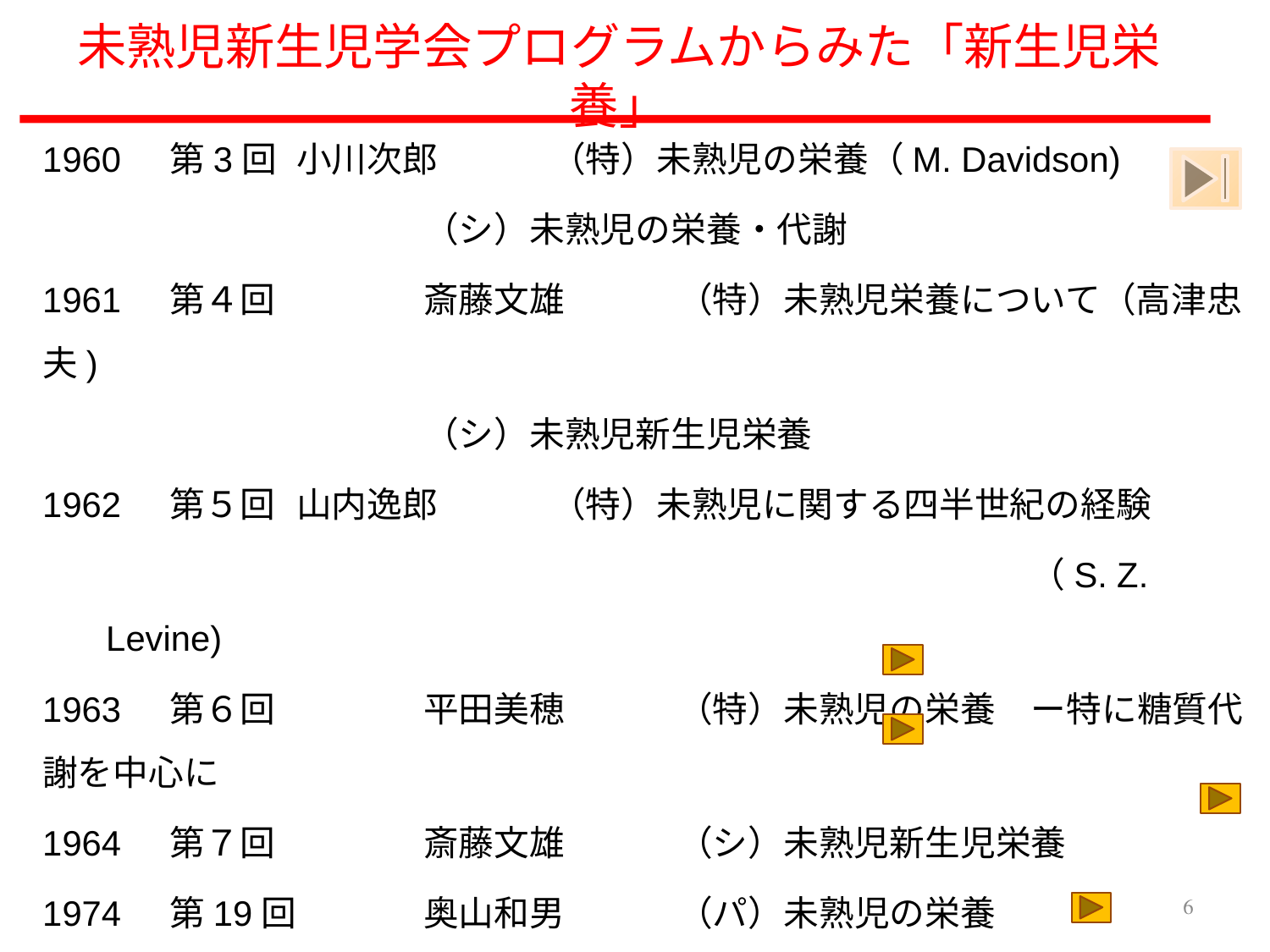

# 未熟児新生児学会プログラムからみた「新生児栄養」
1960	第3回	小川次郎　	（特）未熟児の栄養（M. Davidson)
			（シ）未熟児の栄養・代謝
1961　	第４回　	斎藤文雄	（特）未熟児栄養について（高津忠夫)
			（シ）未熟児新生児栄養
1962　	第５回	山内逸郎　	（特）未熟児に関する四半世紀の経験
								　（S. Z. Levine)
1963	第６回　	平田美穂	（特）未熟児の栄養　ー特に糖質代謝を中心に
1964　	第７回　	斎藤文雄	（シ）未熟児新生児栄養
1974　	第19回　	奥山和男	（パ）未熟児の栄養
1984　	第29回　	松尾　保	（シ）超未熟児の栄養　－その実際と問題点　－
1987　	第32回　	後藤玄夫	（プ）超低出生体重児の栄養－最近のトピックス－

6